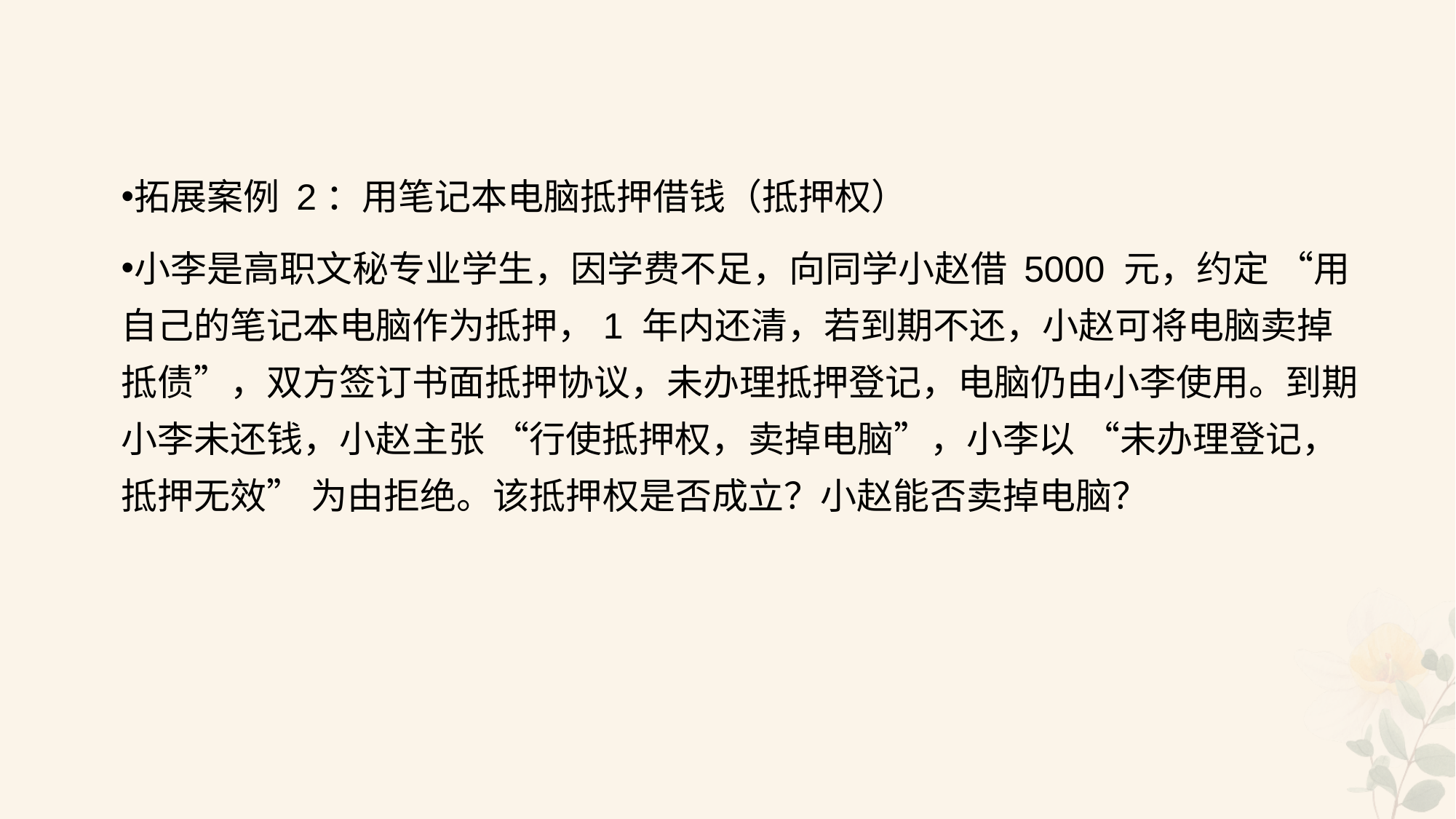

#
拓展案例 2：用笔记本电脑抵押借钱（抵押权）
小李是高职文秘专业学生，因学费不足，向同学小赵借 5000 元，约定 “用自己的笔记本电脑作为抵押，1 年内还清，若到期不还，小赵可将电脑卖掉抵债”，双方签订书面抵押协议，未办理抵押登记，电脑仍由小李使用。到期小李未还钱，小赵主张 “行使抵押权，卖掉电脑”，小李以 “未办理登记，抵押无效” 为由拒绝。该抵押权是否成立？小赵能否卖掉电脑？